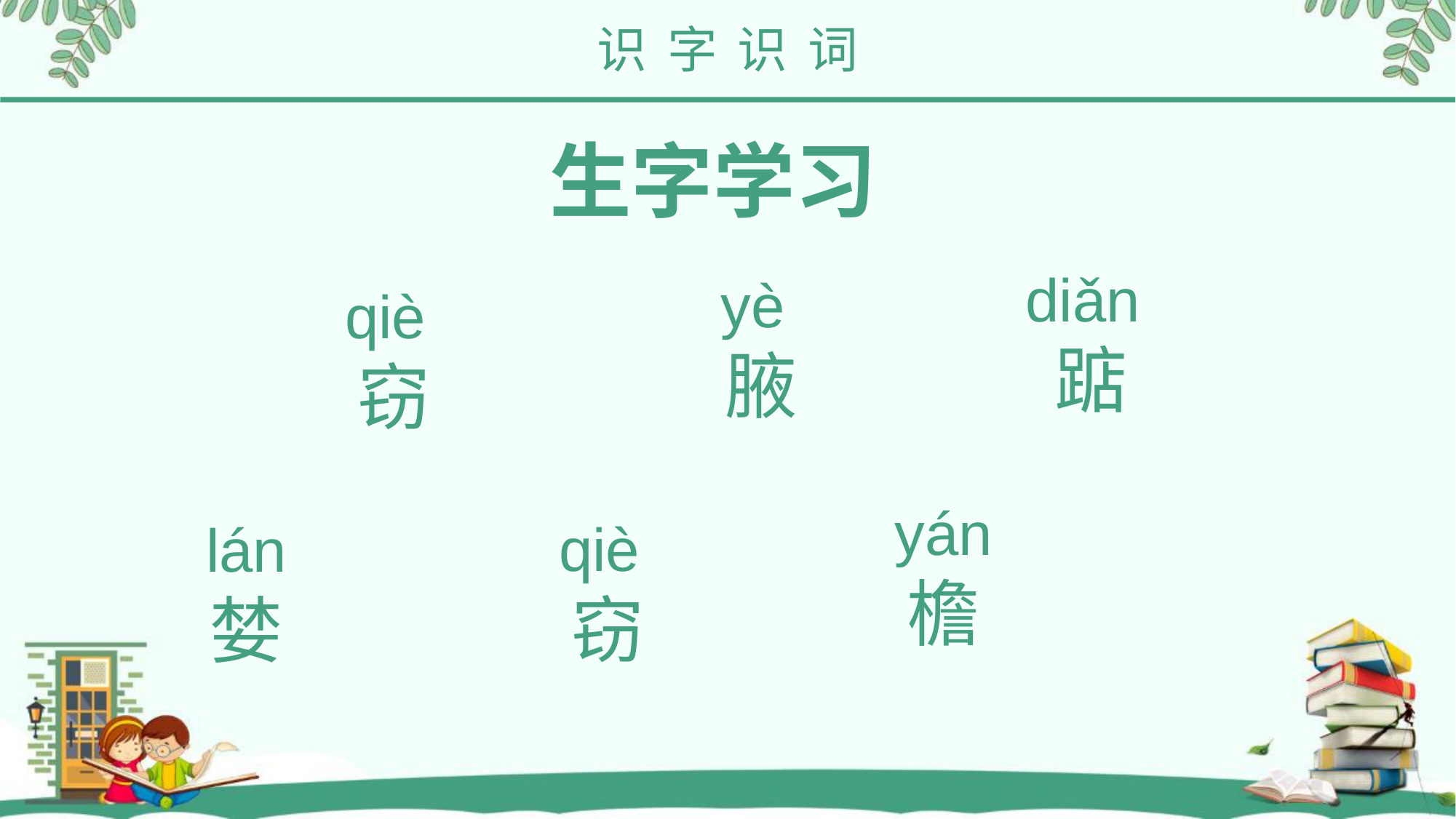

识 字 识 词

生字学习
 diǎn
  踮
yè
 腋
qiè
 窃
yán
檐
qiè
 窃
lán
婪